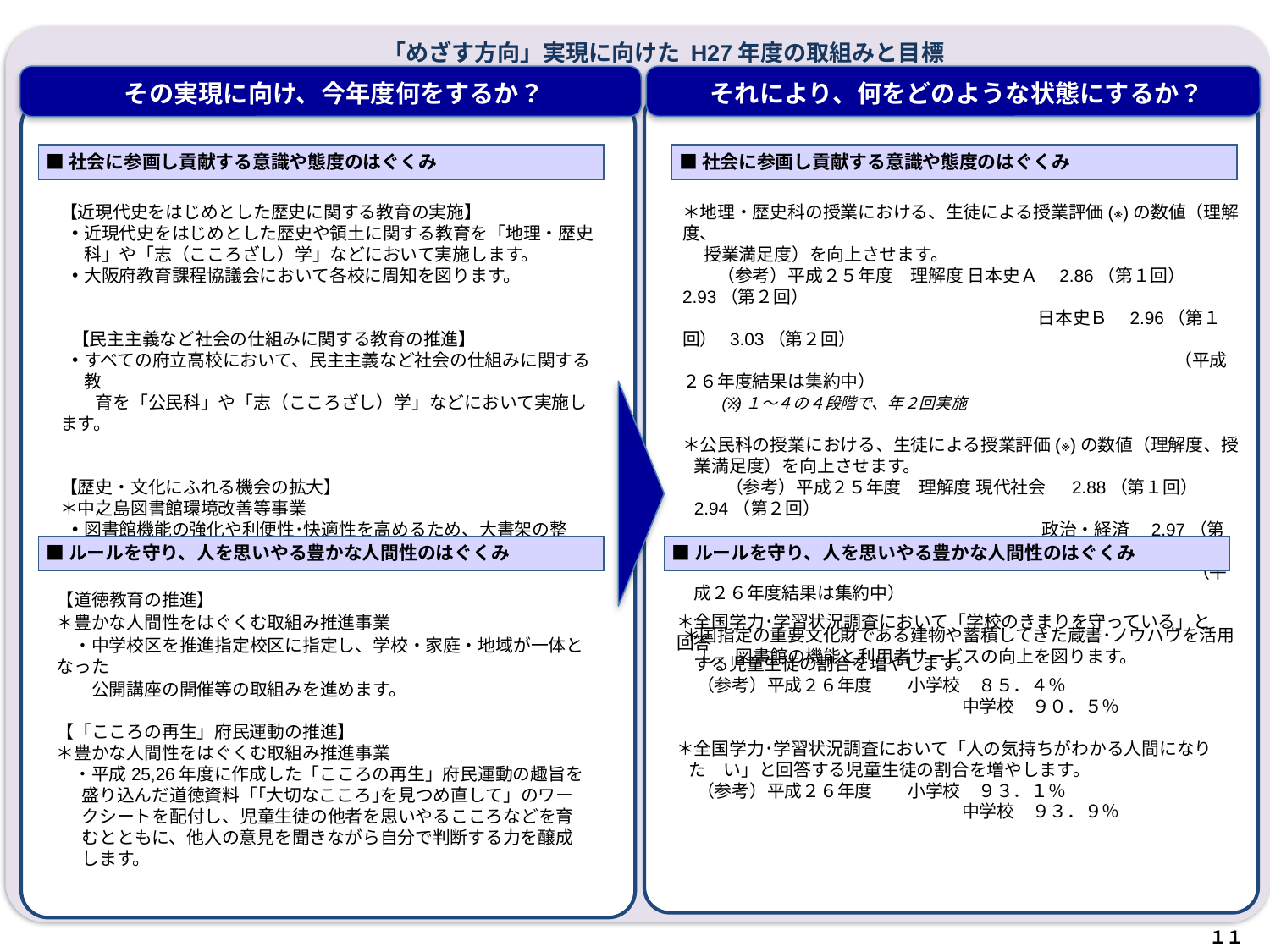

「めざす方向」実現に向けた H27年度の取組みと目標
その実現に向け、今年度何をするか？
それにより、何をどのような状態にするか？

■社会に参画し貢献する意識や態度のはぐくみ
■社会に参画し貢献する意識や態度のはぐくみ
＊地理・歴史科の授業における、生徒による授業評価(※)の数値（理解度、
　 授業満足度）を向上させます。
　　（参考）平成２５年度　理解度 日本史Ａ　2.86（第１回）　2.93（第２回）
　　　　　　　　　　　　　　　　　　　　 日本史Ｂ　2.96（第１回）  3.03（第２回）
　　　　　　　　　　　　　　　　　　　　　　　　　　　　（平成２６年度結果は集約中）
　　(※)１～４の４段階で、年２回実施

＊公民科の授業における、生徒による授業評価(※)の数値（理解度、授業満足度）を向上させます。
 　　（参考）平成２５年度　理解度 現代社会　 2.88（第１回）　2.94（第２回）
　　　　　　　　　　　　　　　　 　　　　 政治・経済　2.97（第１回）  3.06（第２回）
　　　　　　　　　　　　　　　　　　　　　　　　　　　　　（平成２６年度結果は集約中）

＊国指定の重要文化財である建物や蓄積してきた蔵書･ノウハウを活用
　し、図書館の機能と利用者サービスの向上を図ります。

【近現代史をはじめとした歴史に関する教育の実施】
近現代史をはじめとした歴史や領土に関する教育を「地理・歴史科」や「志（こころざし）学」などにおいて実施します。
大阪府教育課程協議会において各校に周知を図ります。

【民主主義など社会の仕組みに関する教育の推進】
すべての府立高校において、民主主義など社会の仕組みに関する教
　　育を「公民科」や「志（こころざし）学」などにおいて実施します。

【歴史・文化にふれる機会の拡大】
＊中之島図書館環境改善等事業
図書館機能の強化や利便性･快適性を高めるため、大書架の整備、記念室等の改修や、古典籍のデジタル化を行います。

■ルールを守り、人を思いやる豊かな人間性のはぐくみ
■ルールを守り、人を思いやる豊かな人間性のはぐくみ
【道徳教育の推進】
＊豊かな人間性をはぐくむ取組み推進事業
　・中学校区を推進指定校区に指定し、学校・家庭・地域が一体となった
　　公開講座の開催等の取組みを進めます。

【「こころの再生」府民運動の推進】
＊豊かな人間性をはぐくむ取組み推進事業
　・平成25,26年度に作成した「こころの再生」府民運動の趣旨を盛り込んだ道徳資料「｢大切なこころ｣を見つめ直して」のワークシートを配付し、児童生徒の他者を思いやるこころなどを育むとともに、他人の意見を聞きながら自分で判断する力を醸成します。

＊全国学力･学習状況調査において「学校のきまりを守っている」と回答
　する児童生徒の割合を増やします。
    （参考）平成２６年度　　小学校　８５．４％
　　　　　　　　　　　　　　　　 中学校　９０．５％

＊全国学力･学習状況調査において「人の気持ちがわかる人間になりた　い」と回答する児童生徒の割合を増やします。
    （参考）平成２６年度　　小学校　９３．１％
　　　　　　　　　　　　　　　　 中学校　９３．９％

１７
１１